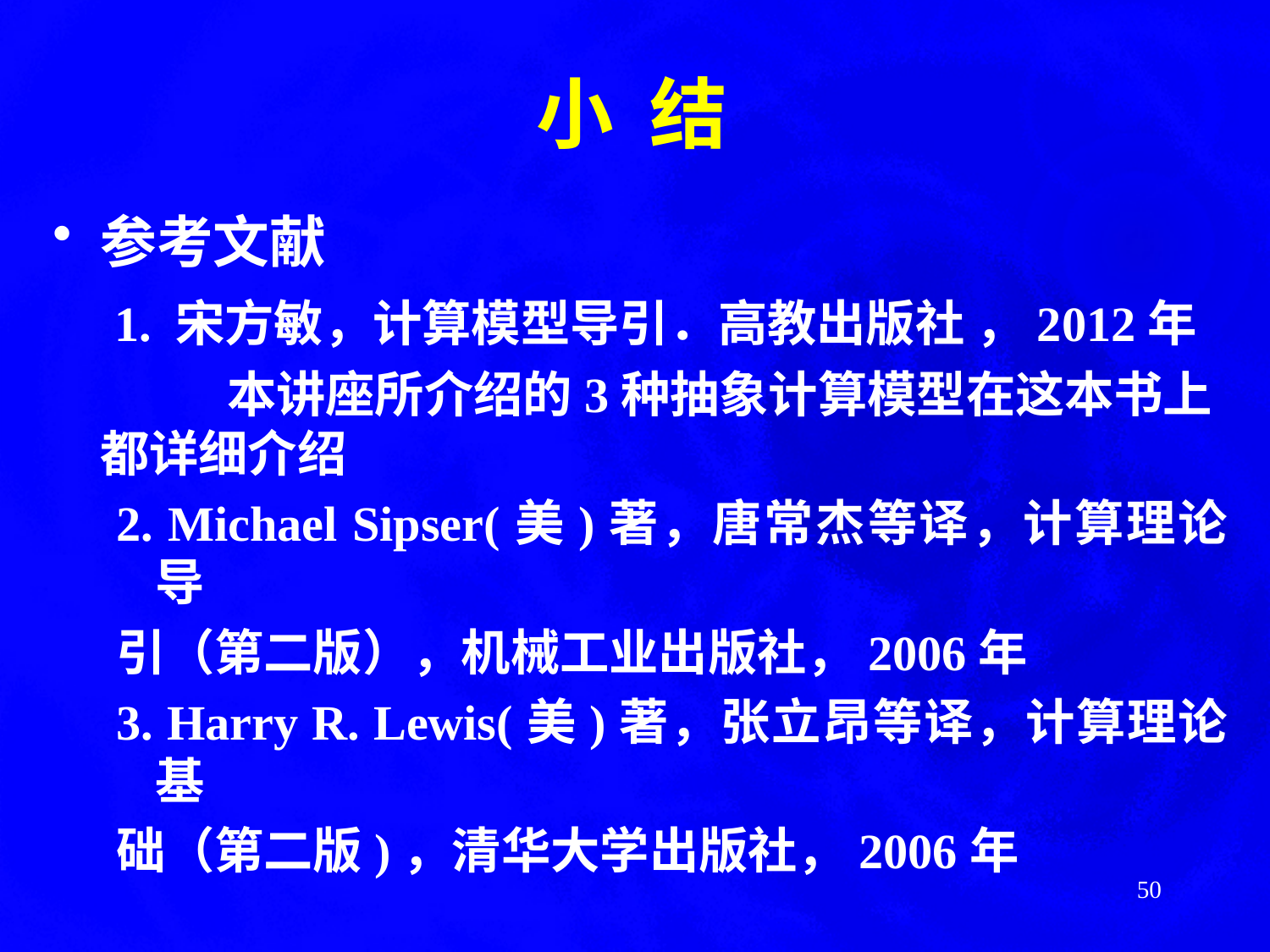

小  结
参考文献
	 1. 宋方敏，计算模型导引．高教出版社 ，2012年
		本讲座所介绍的3种抽象计算模型在这本书上都详细介绍
2. Michael Sipser(美)著，唐常杰等译，计算理论导
引（第二版），机械工业出版社，2006年
3. Harry R. Lewis(美)著，张立昂等译，计算理论基
础（第二版)，清华大学出版社，2006年

50